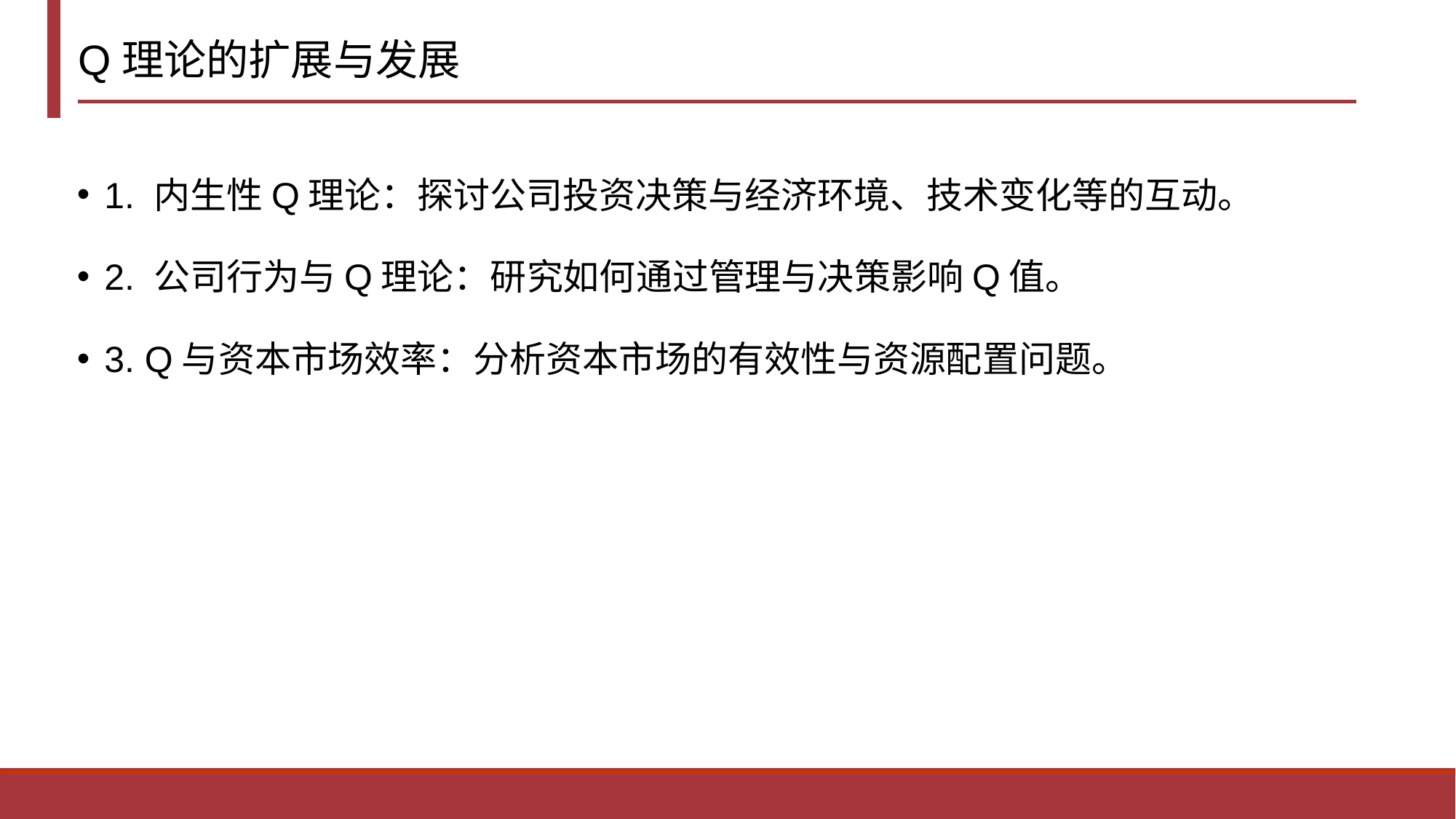

# Q理论的扩展与发展
1. 内生性Q理论：探讨公司投资决策与经济环境、技术变化等的互动。
2. 公司行为与Q理论：研究如何通过管理与决策影响Q值。
3. Q与资本市场效率：分析资本市场的有效性与资源配置问题。